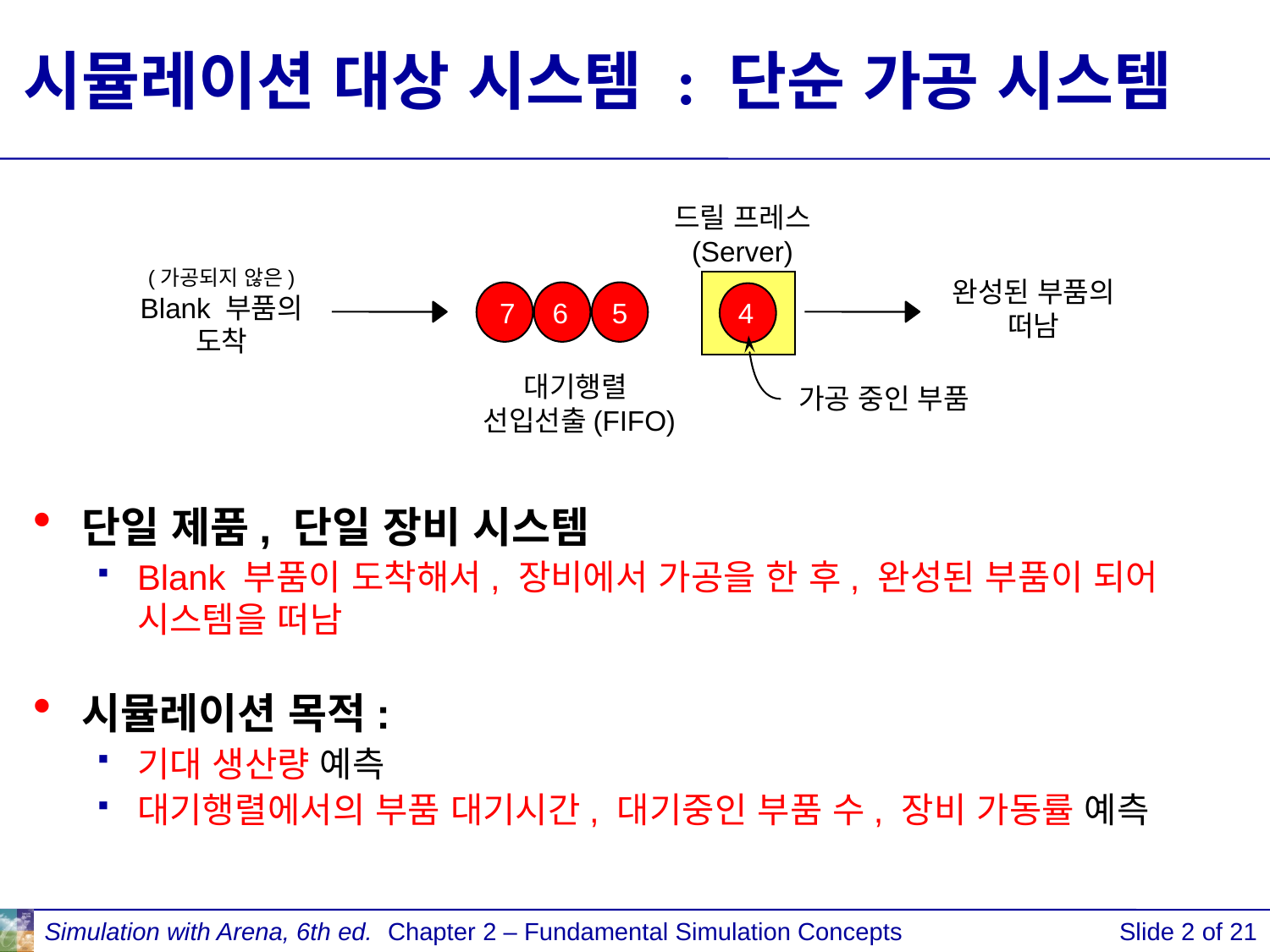

# 시뮬레이션 대상 시스템 : 단순 가공 시스템

드릴 프레스
(Server)
(가공되지 않은)
Blank 부품의
도착
완성된 부품의
떠남

7
6
5
4

대기행렬
선입선출(FIFO)
가공 중인 부품
단일 제품, 단일 장비 시스템
Blank 부품이 도착해서, 장비에서 가공을 한 후, 완성된 부품이 되어 시스템을 떠남

시뮬레이션 목적:
기대 생산량 예측
대기행렬에서의 부품 대기시간, 대기중인 부품 수, 장비 가동률 예측

Simulation with Arena, 6th ed.
Chapter 2 – Fundamental Simulation Concepts
Slide 2 of 21